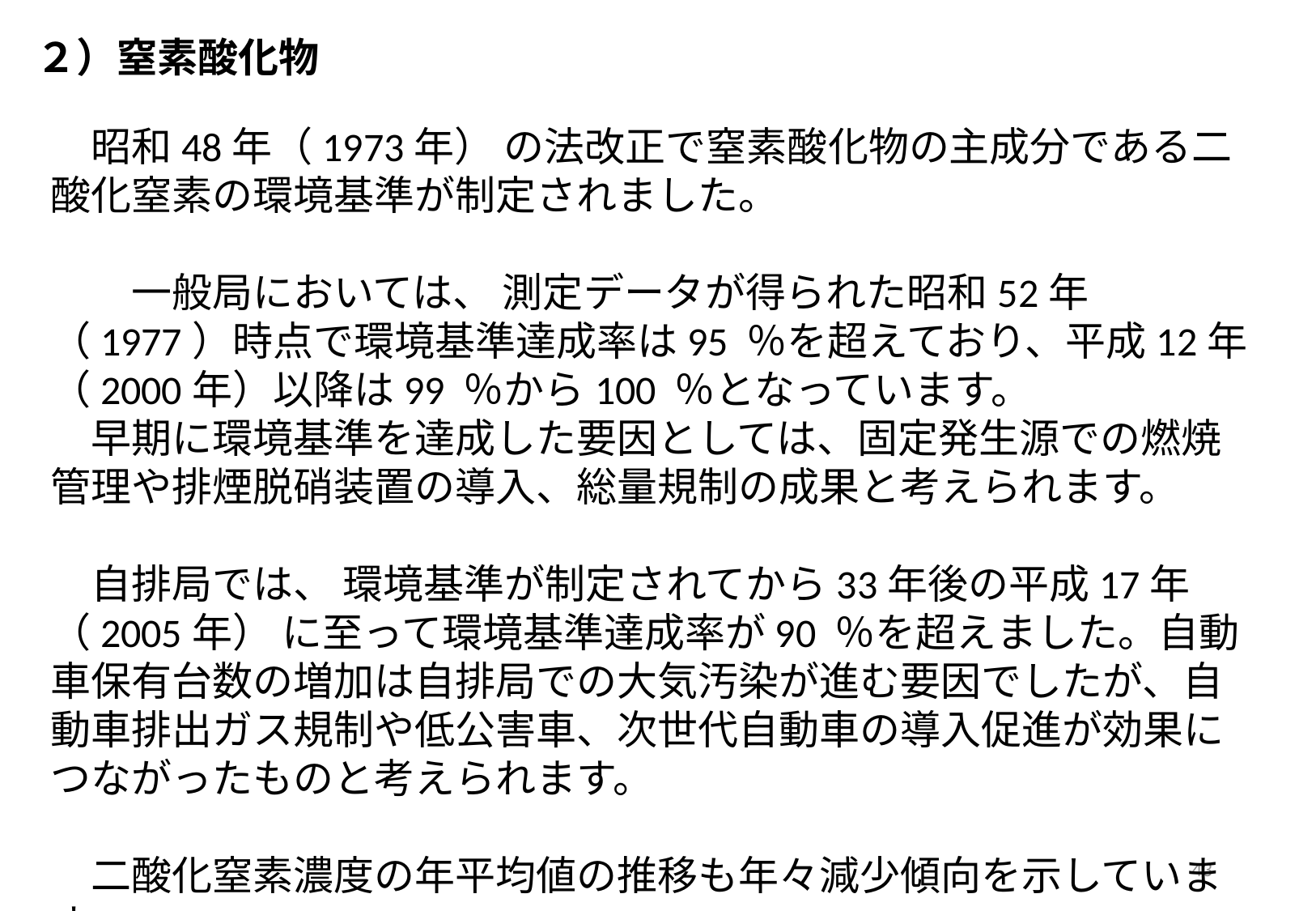

２）窒素酸化物
　昭和48年（1973年） の法改正で窒素酸化物の主成分である二酸化窒素の環境基準が制定されました。

　　一般局においては、 測定データが得られた昭和52年（1977）時点で環境基準達成率は95 ％を超えており、平成12年（2000年）以降は99 ％から100 ％となっています。
　早期に環境基準を達成した要因としては、固定発生源での燃焼管理や排煙脱硝装置の導入、総量規制の成果と考えられます。

　自排局では、 環境基準が制定されてから33年後の平成17年（2005年） に至って環境基準達成率が90 ％を超えました。自動車保有台数の増加は自排局での大気汚染が進む要因でしたが、自動車排出ガス規制や低公害車、次世代自動車の導入促進が効果につながったものと考えられます。

　二酸化窒素濃度の年平均値の推移も年々減少傾向を示しています。

43